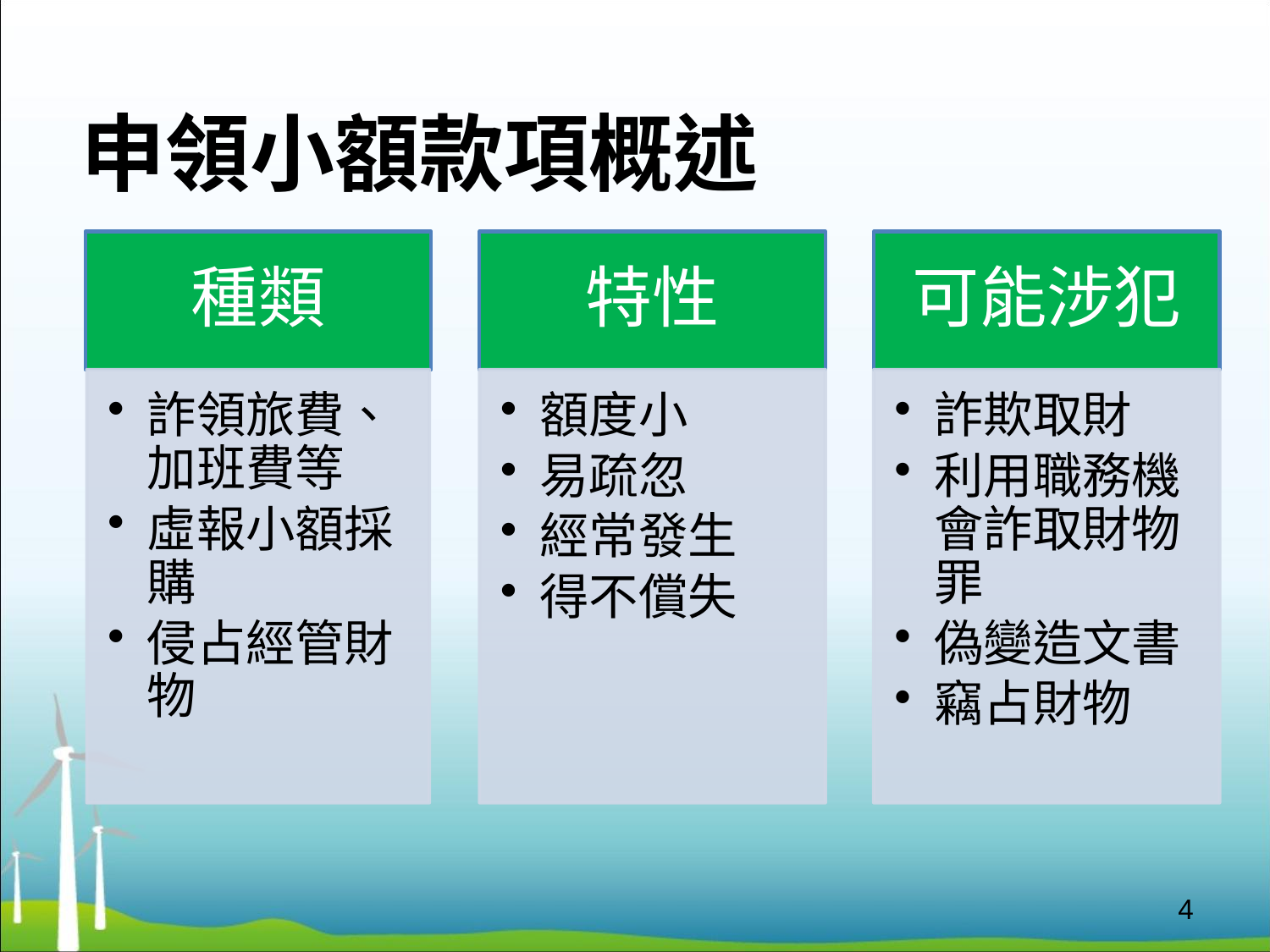

申領小額款項概述
種類
詐領旅費、加班費等
虛報小額採購
侵占經管財物
特性
額度小
易疏忽
經常發生
得不償失
可能涉犯
詐欺取財
利用職務機會詐取財物罪
偽變造文書
竊占財物
4